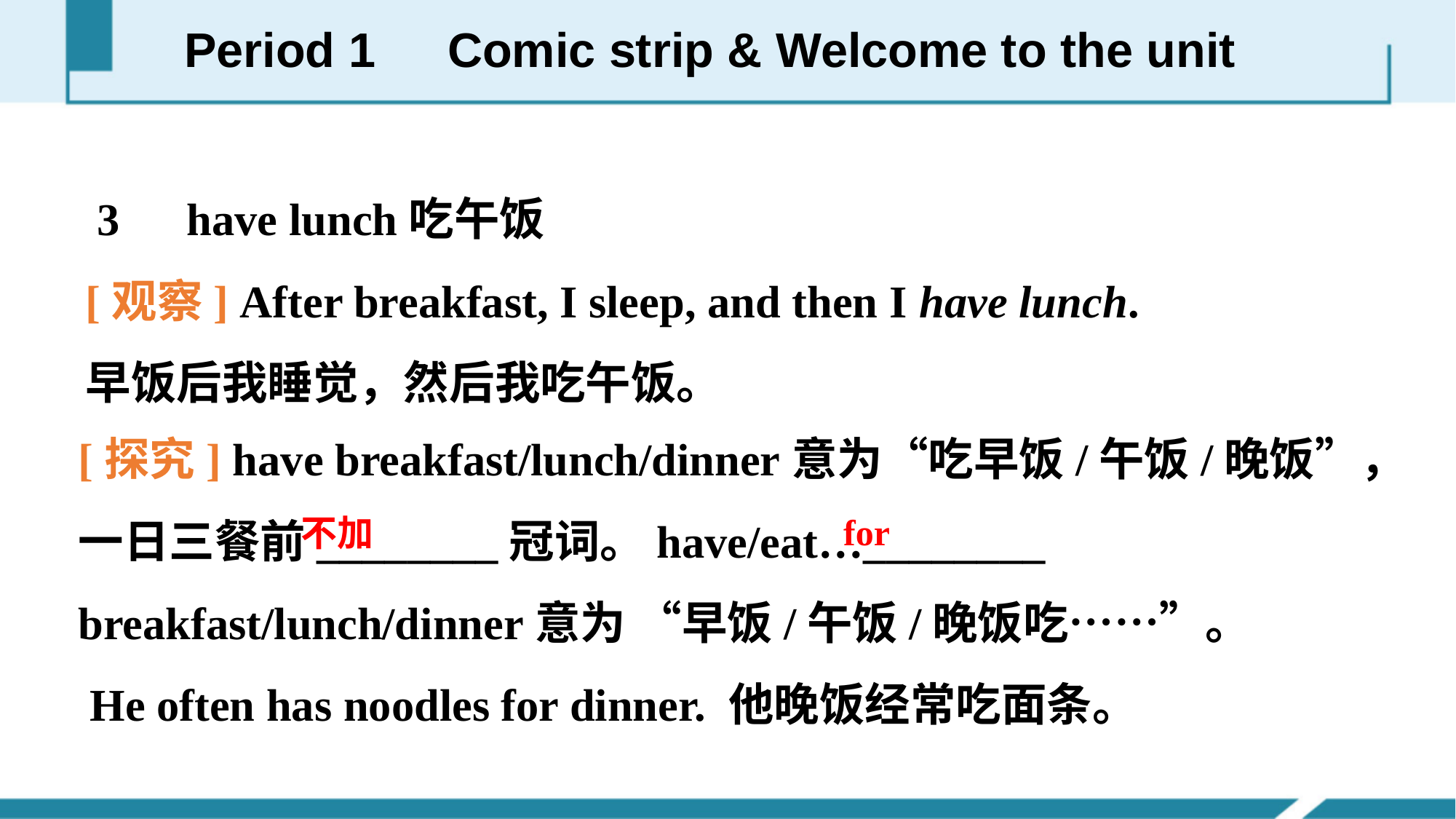

Period 1　Comic strip & Welcome to the unit
  3　have lunch吃午饭
[观察] After breakfast, I sleep, and then I have lunch.
早饭后我睡觉，然后我吃午饭。
[探究] have breakfast/lunch/dinner意为“吃早饭/午饭/晚饭”，一日三餐前________冠词。have/eat…________ breakfast/lunch/dinner意为 “早饭/午饭/晚饭吃……”。
 He often has noodles for dinner. 他晚饭经常吃面条。
for
不加